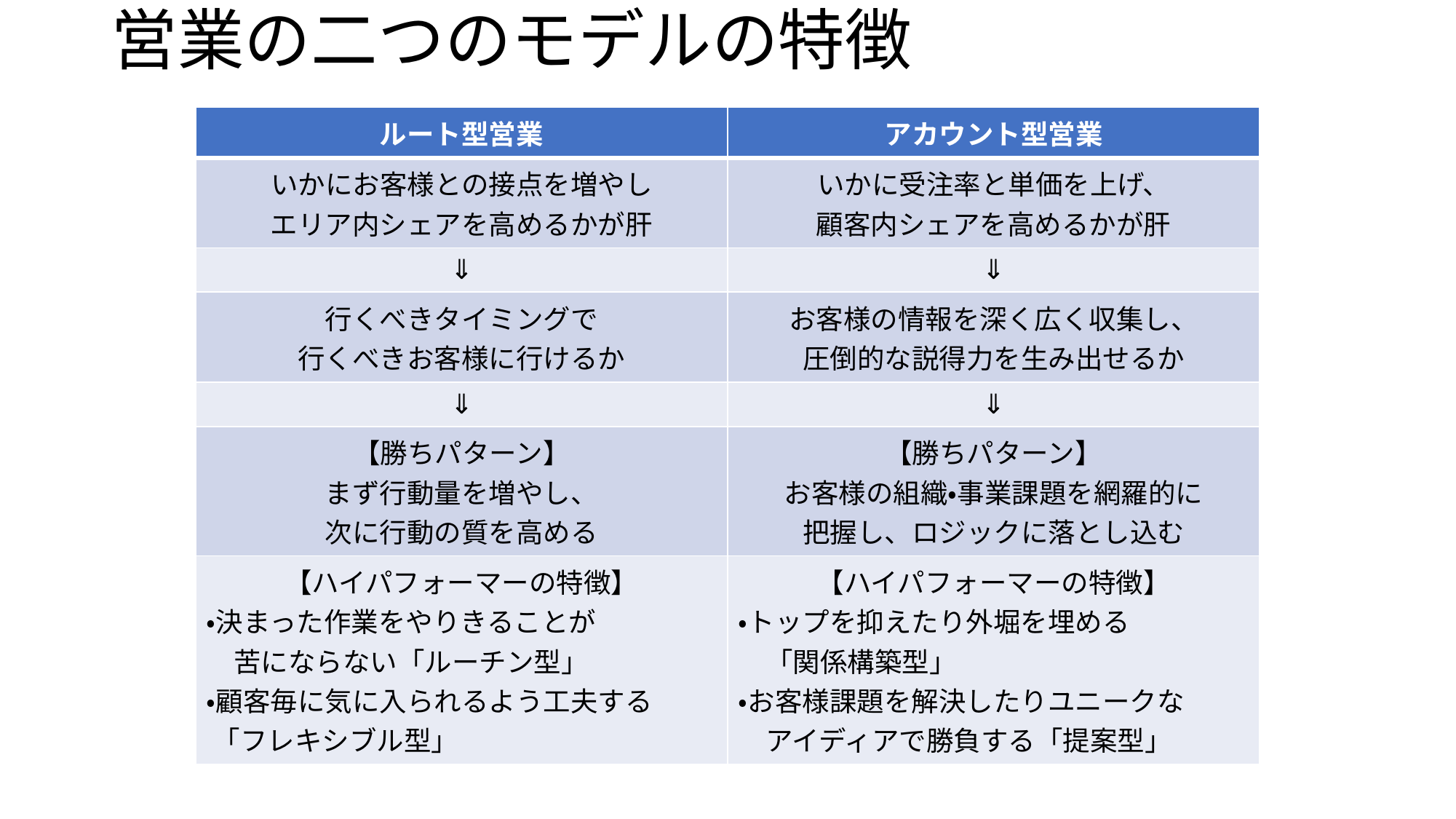

# 営業の二つのモデルの特徴
| ルート型営業 | アカウント型営業 |
| --- | --- |
| いかにお客様との接点を増やし エリア内シェアを高めるかが肝 | いかに受注率と単価を上げ、 顧客内シェアを高めるかが肝 |
| ⇓ | ⇓ |
| 行くべきタイミングで 行くべきお客様に行けるか | お客様の情報を深く広く収集し、 圧倒的な説得力を生み出せるか |
| ⇓ | ⇓ |
| 【勝ちパターン】 まず行動量を増やし、 次に行動の質を高める | 【勝ちパターン】 お客様の組織・事業課題を網羅的に 把握し、ロジックに落とし込む |
| 【ハイパフォーマーの特徴】 ・決まった作業をやりきることが 　苦にならない「ルーチン型」 ・顧客毎に気に入られるよう工夫する 「フレキシブル型」 | 【ハイパフォーマーの特徴】 ・トップを抑えたり外堀を埋める 　「関係構築型」 ・お客様課題を解決したりユニークな 　アイディアで勝負する「提案型」 |